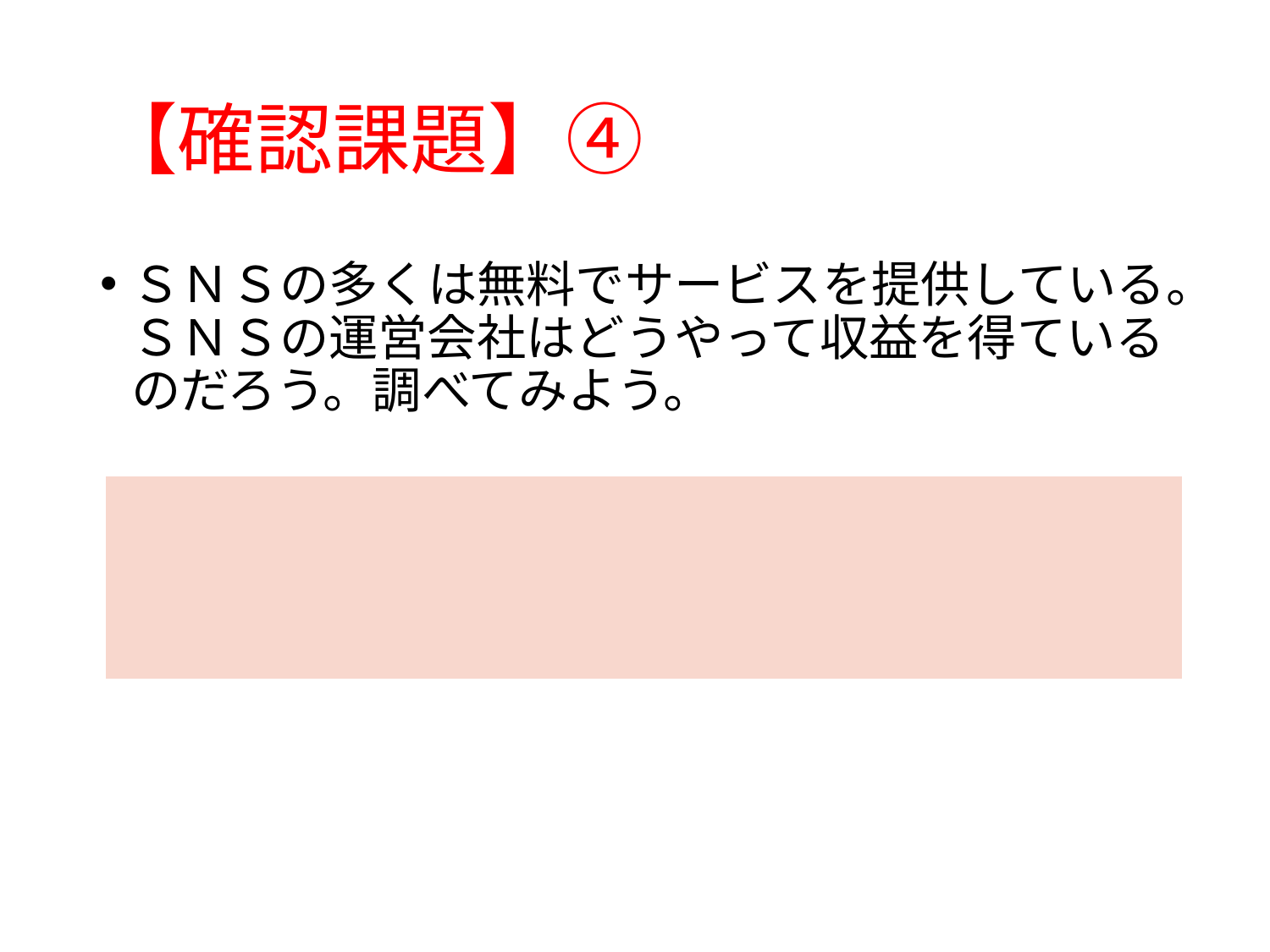

# 【確認課題】④
ＳＮＳの多くは無料でサービスを提供している。ＳＮＳの運営会社はどうやって収益を得ているのだろう。調べてみよう。

|  |
| --- |